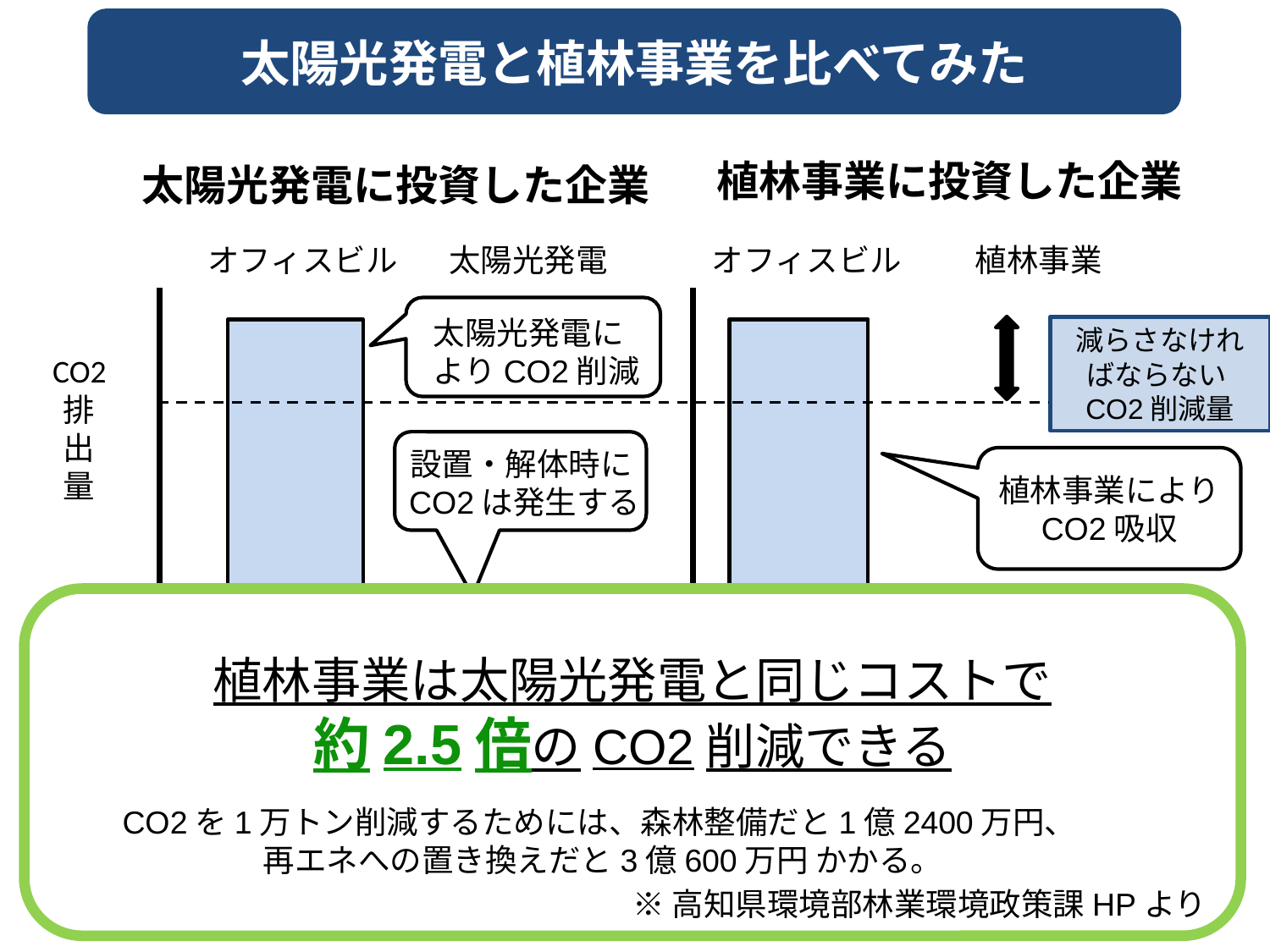

太陽光発電と植林事業を比べてみた
植林事業に投資した企業
太陽光発電に投資した企業
オフィスビル
太陽光発電
オフィスビル
植林事業

太陽光発電によりCO2削減

減らさなければならないCO2削減量

CO2
排出量

設置・解体時にCO2は発生する
植林事業により
CO2吸収

植林事業は太陽光発電と同じコストで
約2.5倍のCO2削減できる
コスト

さらに
コストがかかる
削減できなかった
場合に発生する罰金
罰金分の費用を太陽光発電に投資しよう
CO2を1万トン削減するためには、森林整備だと1億2400万円、
再エネへの置き換えだと3億600万円 かかる。
※高知県環境部林業環境政策課HPより